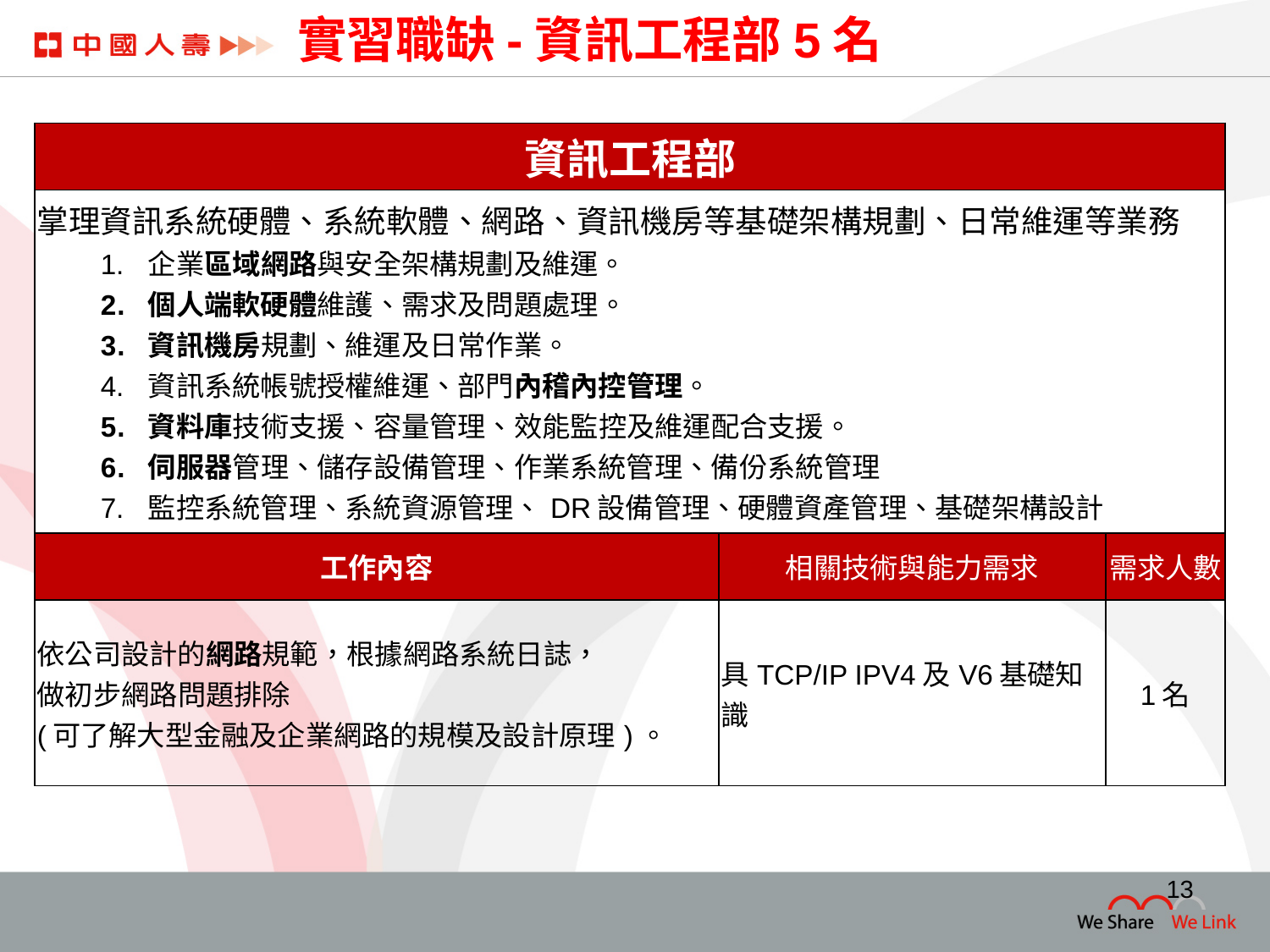

# 實習職缺-資訊工程部5名
| 資訊工程部 |  |  |
| --- | --- | --- |
| 掌理資訊系統硬體、系統軟體、網路、資訊機房等基礎架構規劃、日常維運等業務 企業區域網路與安全架構規劃及維運。 個人端軟硬體維護、需求及問題處理。 資訊機房規劃、維運及日常作業。 資訊系統帳號授權維運、部門內稽內控管理。 資料庫技術支援、容量管理、效能監控及維運配合支援。 伺服器管理、儲存設備管理、作業系統管理、備份系統管理 監控系統管理、系統資源管理、DR設備管理、硬體資產管理、基礎架構設計 |  |  |
| 工作內容 | 相關技術與能力需求 | 需求人數 |
| 依公司設計的網路規範，根據網路系統日誌， 做初步網路問題排除 (可了解大型金融及企業網路的規模及設計原理)。 | 具TCP/IP IPV4及V6基礎知識 | 1名 |
13